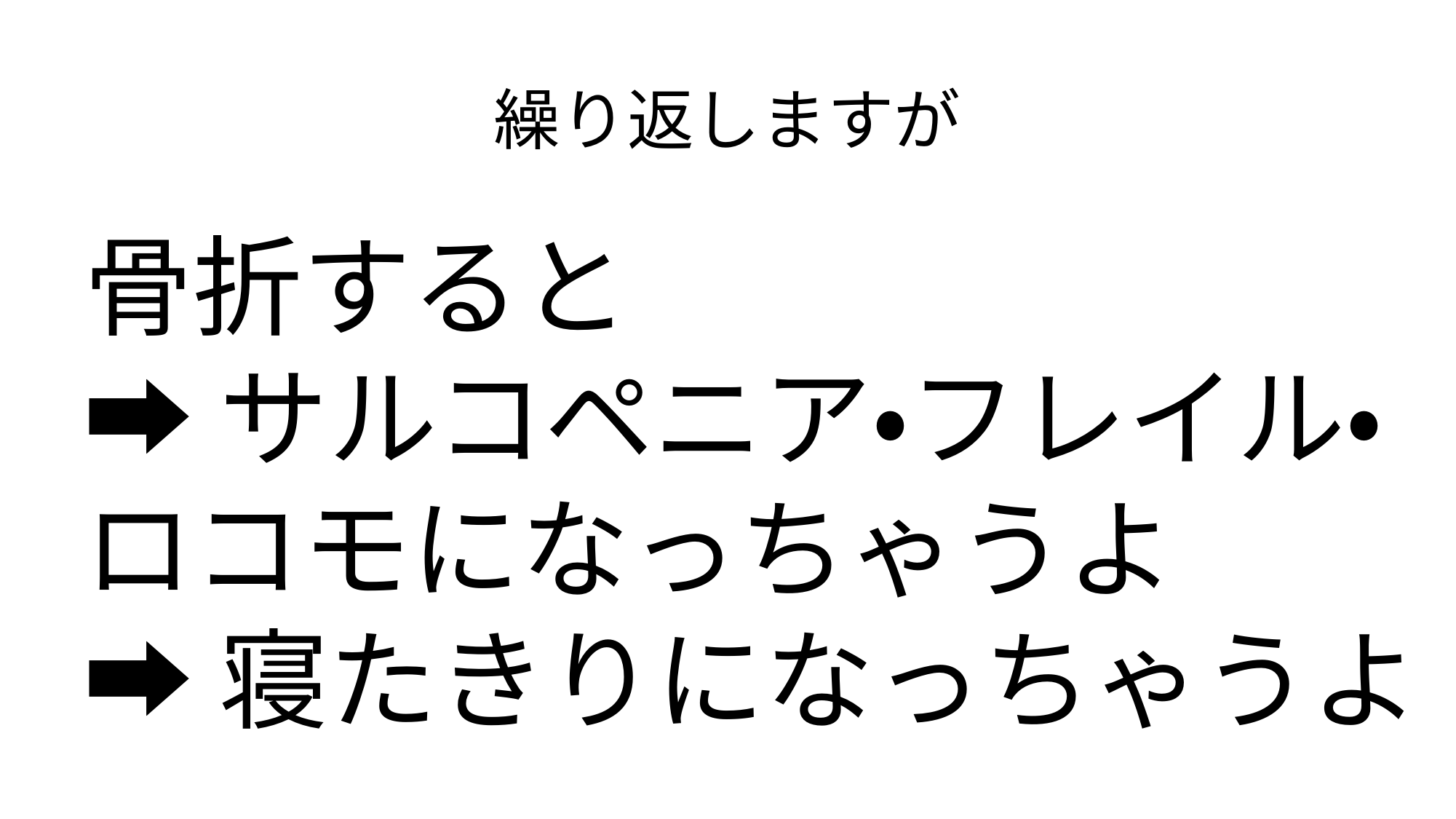

# 繰り返しますが
骨折すると
➡サルコペニア・フレイル・ロコモになっちゃうよ
➡寝たきりになっちゃうよ